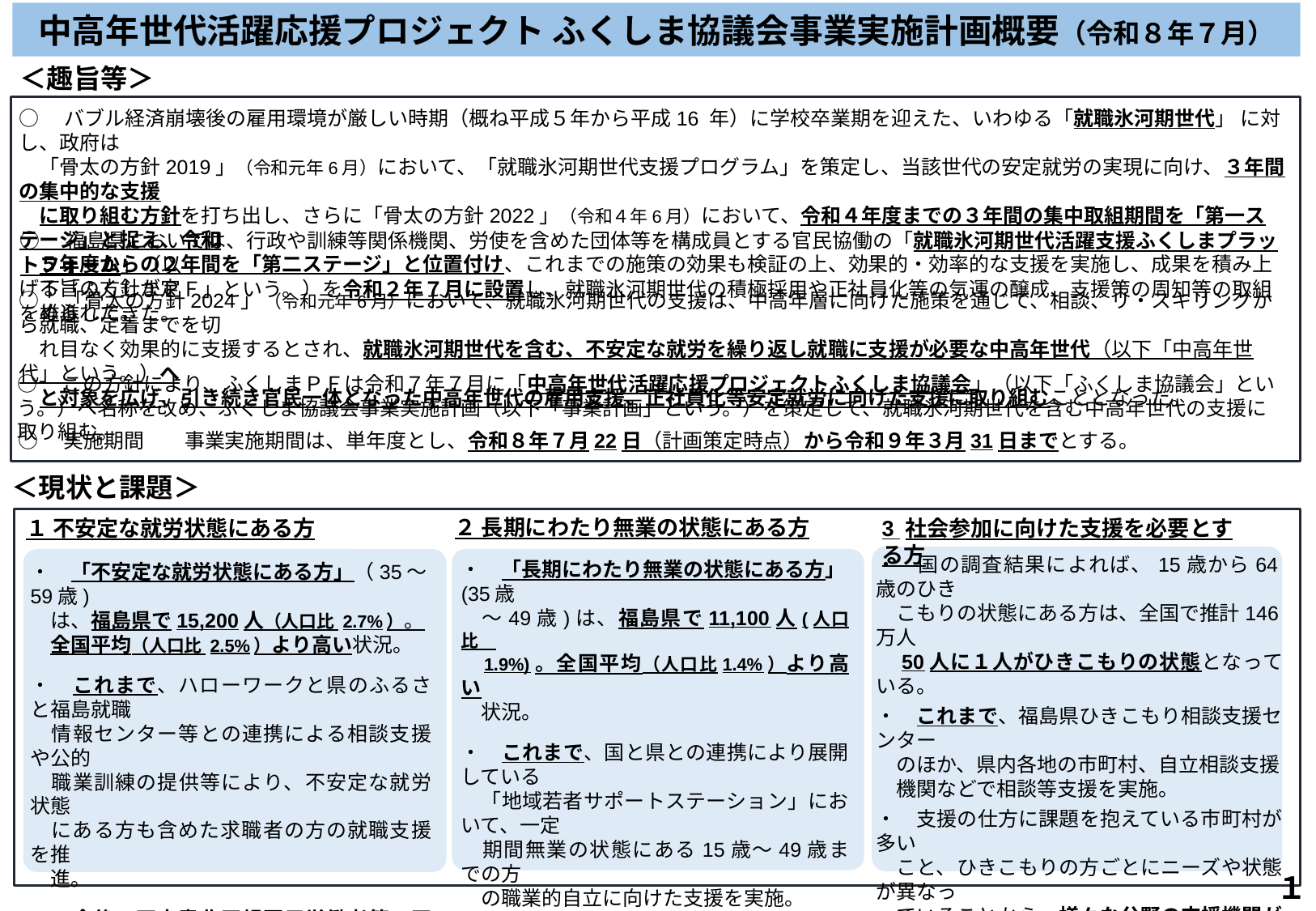

中高年世代活躍応援プロジェクト ふくしま協議会事業実施計画概要（令和８年７月）
＜趣旨等＞

○　バブル経済崩壊後の雇用環境が厳しい時期（概ね平成５年から平成16 年）に学校卒業期を迎えた、いわゆる「就職氷河期世代」 に対し、政府は
　「骨太の方針2019」（令和元年6月）において、「就職氷河期世代支援プログラム」を策定し、当該世代の安定就労の実現に向け、３年間の集中的な支援
　に取り組む方針を打ち出し、さらに「骨太の方針2022」（令和４年6月）において、令和４年度までの３年間の集中取組期間を「第一ステージ」と捉え、令和
　５年度からの２年間を「第二ステージ」と位置付け、これまでの施策の効果も検証の上、効果的・効率的な支援を実施し、成果を積み上げる旨の方針が定
　められた。
○　福島県においては、行政や訓練等関係機関、労使を含めた団体等を構成員とする官民協働の「就職氷河期世代活躍支援ふくしまプラットフォーム」（以
　下「ふくしまＰＦ」という。）を令和２年７月に設置し、就職氷河期世代の積極採用や正社員化等の気運の醸成、支援策の周知等の取組を推進してきた。
○　「骨太の方針2024」 （令和元年6月）において、就職氷河期世代の支援は、中高年層に向けた施策を通じて、相談、リ・スキリングから就職、定着までを切
　れ目なく効果的に支援するとされ、就職氷河期世代を含む、不安定な就労を繰り返し就職に支援が必要な中高年世代（以下「中高年世代」という。）へ
　と対象を広げ、引き続き官民一体となった中高年世代の雇用支援、正社員化等安定就労に向けた支援に取り組むこととなった。
○　この方針により、ふくしまＰＦは令和７年７月に「中高年世代活躍応援プロジェクトふくしま協議会」（以下「ふくしま協議会」という。）へ名称を改め、ふくしま協議会事業実施計画（以下「事業計画」という。）を策定して、就職氷河期世代を含む中高年世代の支援に取り組む。
○　実施期間　　事業実施期間は、単年度とし、令和８年７月22日（計画策定時点）から令和９年３月31日までとする。
＜現状と課題＞
２ 長期にわたり無業の状態にある方

3 社会参加に向けた支援を必要とする方
１ 不安定な就労状態にある方
・　国の調査結果によれば、15歳から64歳のひき
　こもりの状態にある方は、全国で推計146万人
　50人に１人がひきこもりの状態となっている。

・　これまで、福島県ひきこもり相談支援センター
　のほか、県内各地の市町村、自立相談支援
　機関などで相談等支援を実施。

・　支援の仕方に課題を抱えている市町村が多い
　こと、ひきこもりの方ごとにニーズや状態が異なっ
　ていることから、様々な分野の支援機関が連携
　して支援していくことが重要。

・　今後、人材育成、ネットワークの構築などの取
　組強化、地域での相談対応の充実が必要。

・　「長期にわたり無業の状態にある方」(35歳
　～49歳)は、福島県で11,100人(人口比
　1.9%)。全国平均（人口比1.4%）より高い
　状況。

・　これまで、国と県との連携により展開している
　「地域若者サポートステーション」において、一定
　期間無業の状態にある15歳～49歳までの方
　の職業的自立に向けた支援を実施。

・　今後、潜在的な支援対象者も含めた
 支援対象者の把握や働きかけの機能を強化
 関係機関による連携を一層進めることが必要 。

・　「不安定な就労状態にある方」（35～59歳)
　は、福島県で15,200人（人口比 2.7%）。
　全国平均（人口比 2.5%）より高い状況。

・　これまで、ハローワークと県のふるさと福島就職
　情報センター等との連携による相談支援や公的
　職業訓練の提供等により、不安定な就労状態
　にある方も含めた求職者の方の就職支援を推
　進。

・　今後、不本意非正規雇用労働者等の正社
 員就職実現に向けた支援を一層充実・強化す
 ることが必要。
１